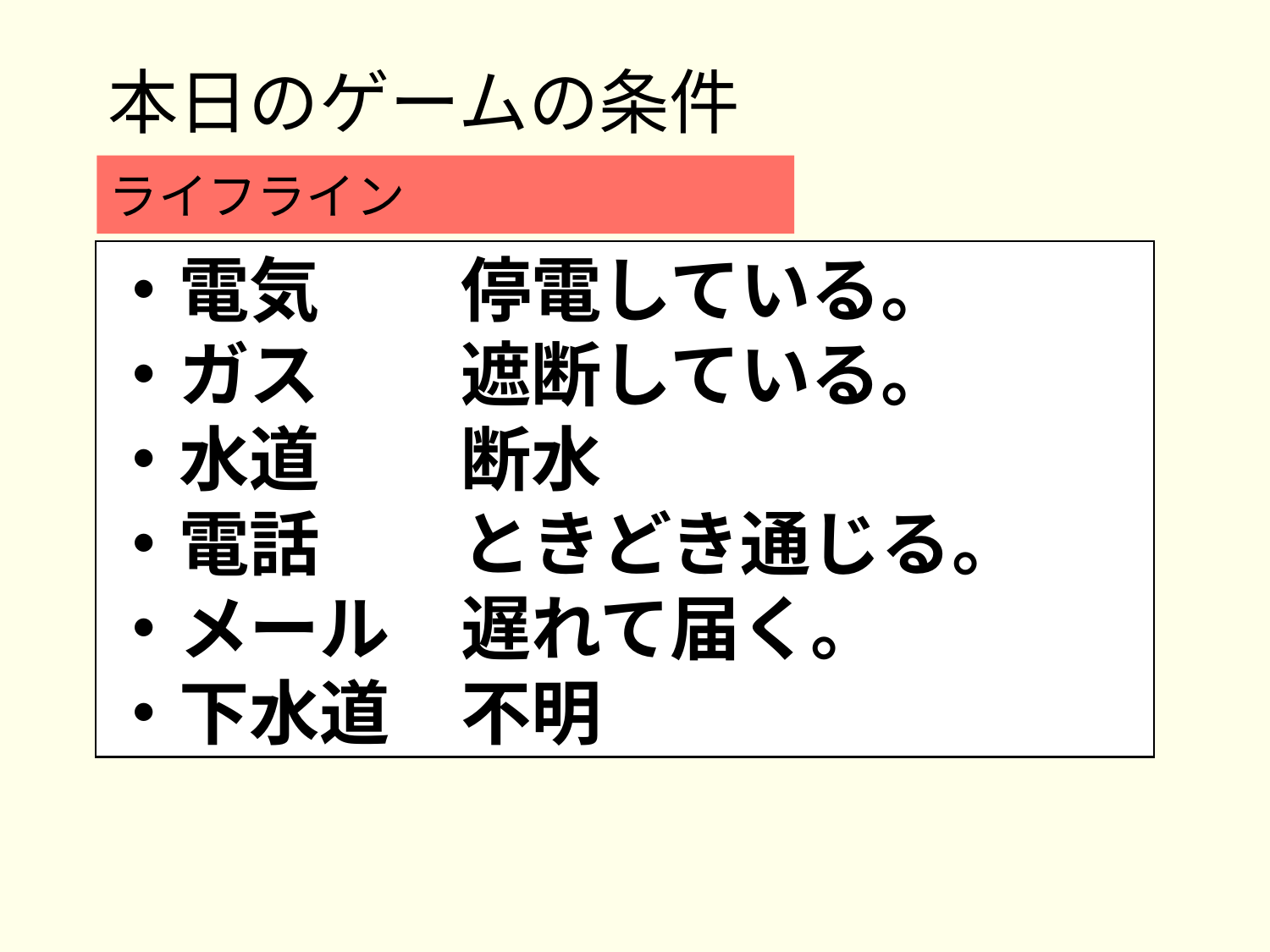

本日のゲームの条件
ライフライン
・電気　　停電している。
・ガス　　遮断している。
・水道　　断水
・電話　　ときどき通じる。
・メール　遅れて届く。
・下水道　不明